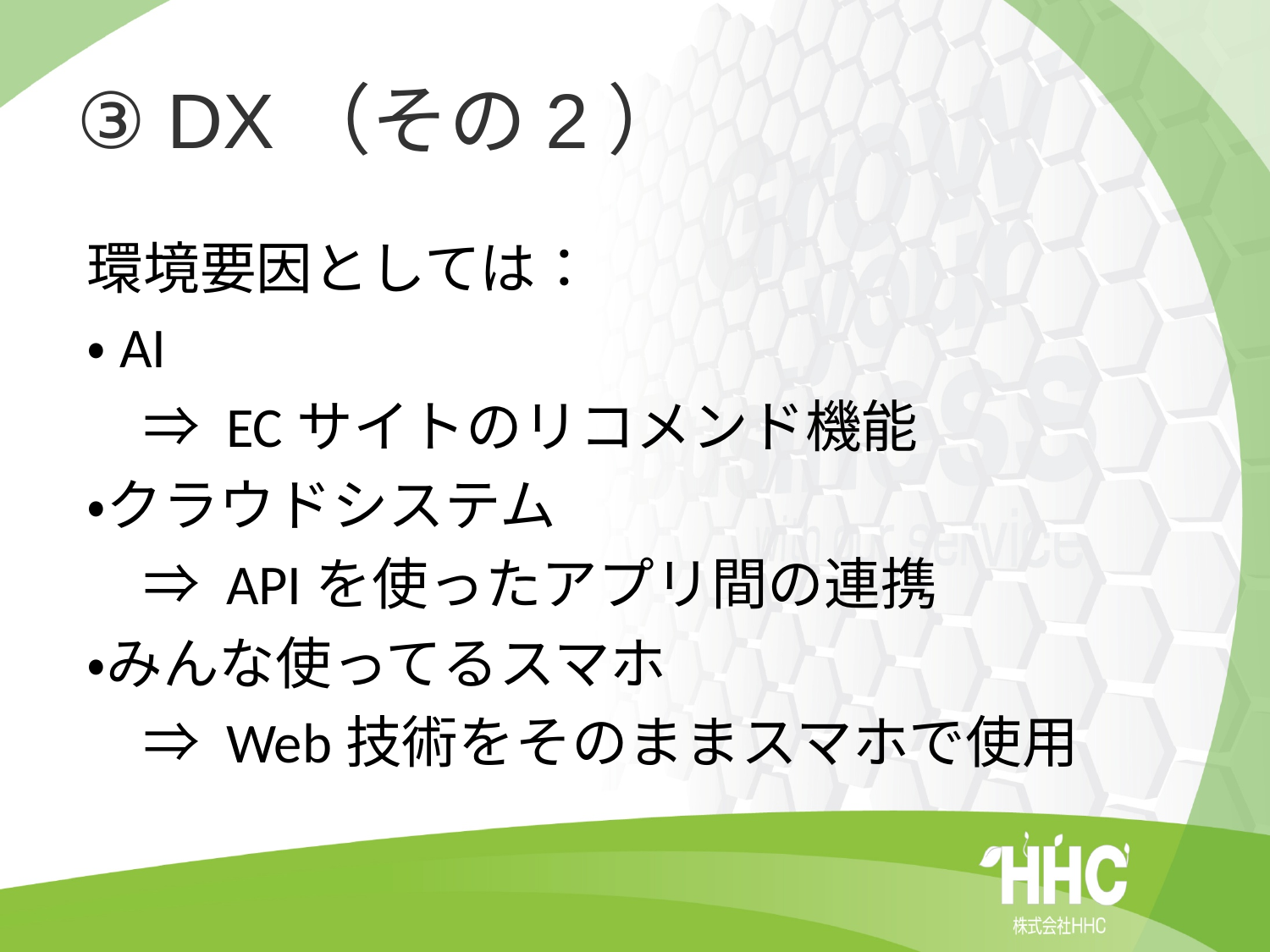

# ③ DX（その2）
環境要因としては：
・AI
　⇒ ECサイトのリコメンド機能
・クラウドシステム
　⇒ APIを使ったアプリ間の連携
・みんな使ってるスマホ
　⇒ Web技術をそのままスマホで使用